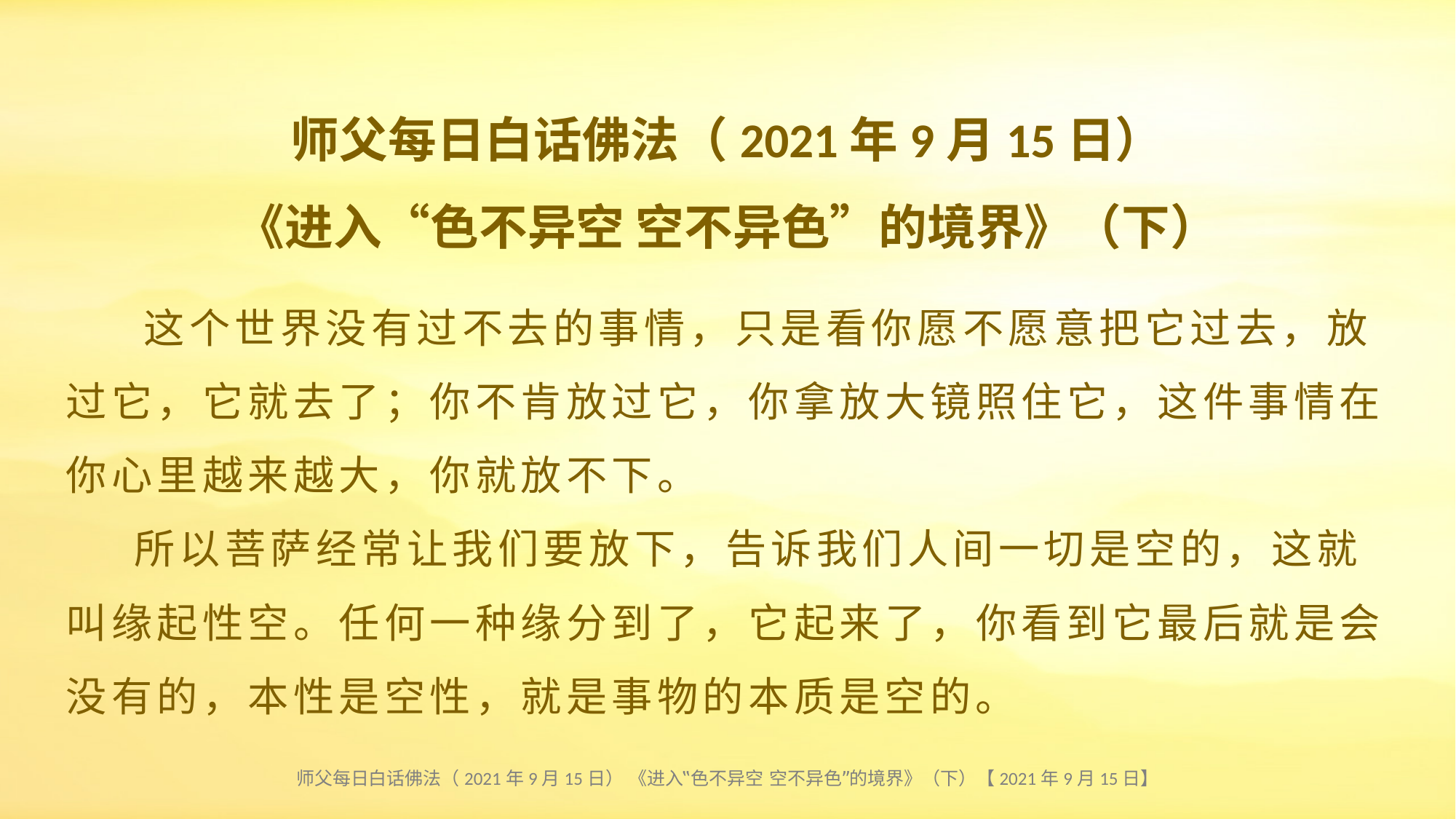

师父每日白话佛法（2021年9月15日）
《进入“色不异空 空不异色”的境界》（下）
# 这个世界没有过不去的事情，只是看你愿不愿意把它过去，放过它，它就去了；你不肯放过它，你拿放大镜照住它，这件事情在你心里越来越大，你就放不下。 所以菩萨经常让我们要放下，告诉我们人间一切是空的，这就叫缘起性空。任何一种缘分到了，它起来了，你看到它最后就是会没有的，本性是空性，就是事物的本质是空的。
师父每日白话佛法（2021年9月15日） 《进入“色不异空 空不异色”的境界》（下）【2021年9月15日】